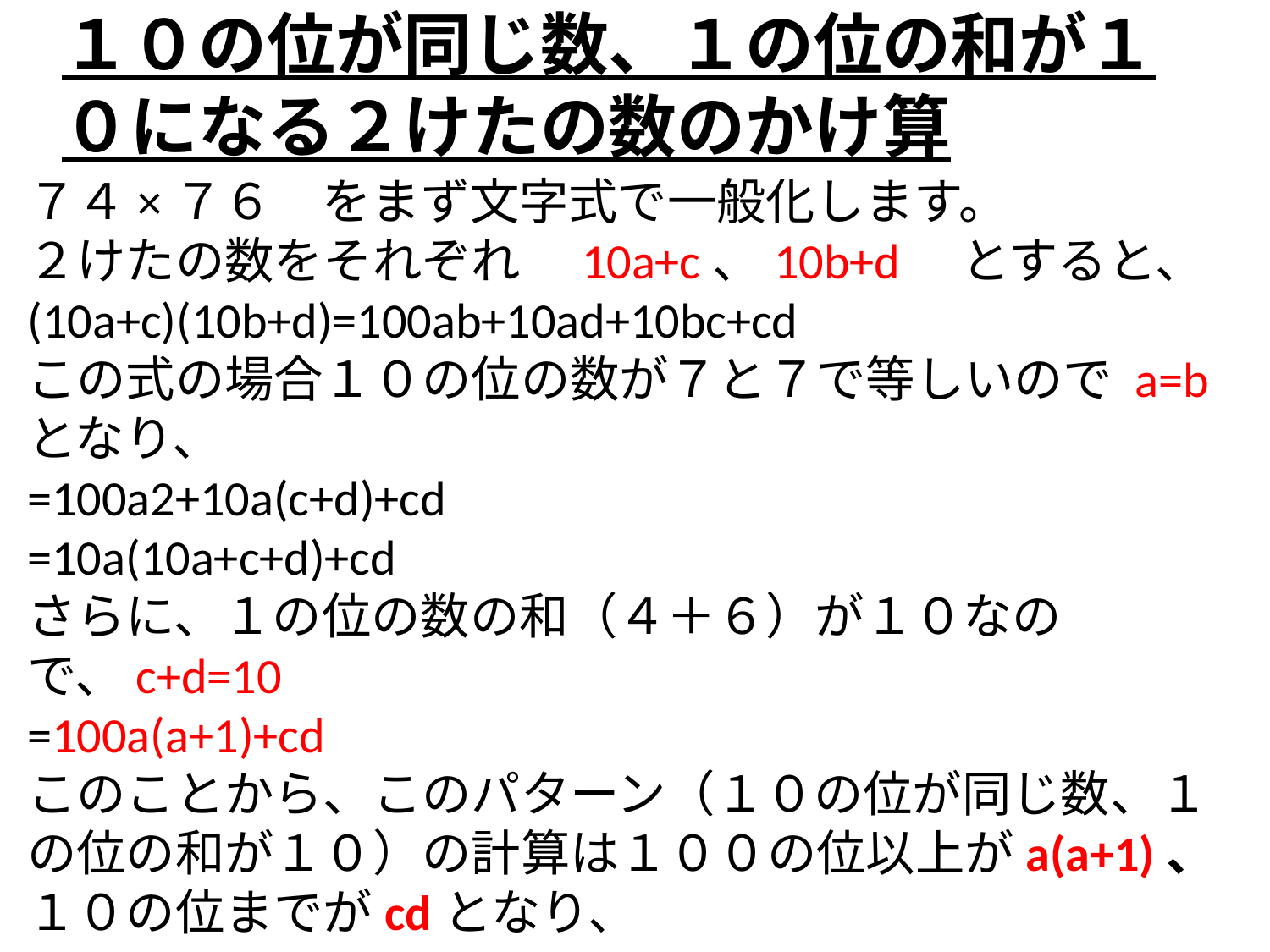

# １０の位が同じ数、１の位の和が１０になる２けたの数のかけ算
７４×７６　をまず文字式で一般化します。
２けたの数をそれぞれ　10a+c、10b+d　とすると、
(10a+c)(10b+d)=100ab+10ad+10bc+cd
この式の場合１０の位の数が７と７で等しいので a=b となり、
=100a2+10a(c+d)+cd
=10a(10a+c+d)+cd
さらに、１の位の数の和（４＋６）が１０なので、c+d=10
=100a(a+1)+cd
このことから、このパターン（１０の位が同じ数、１の位の和が１０）の計算は１００の位以上がa(a+1)、１０の位までがcdとなり、
a(a+1)=7×(7+1)=7×8=５６、cd=4×6=２４で
５６２４となります。